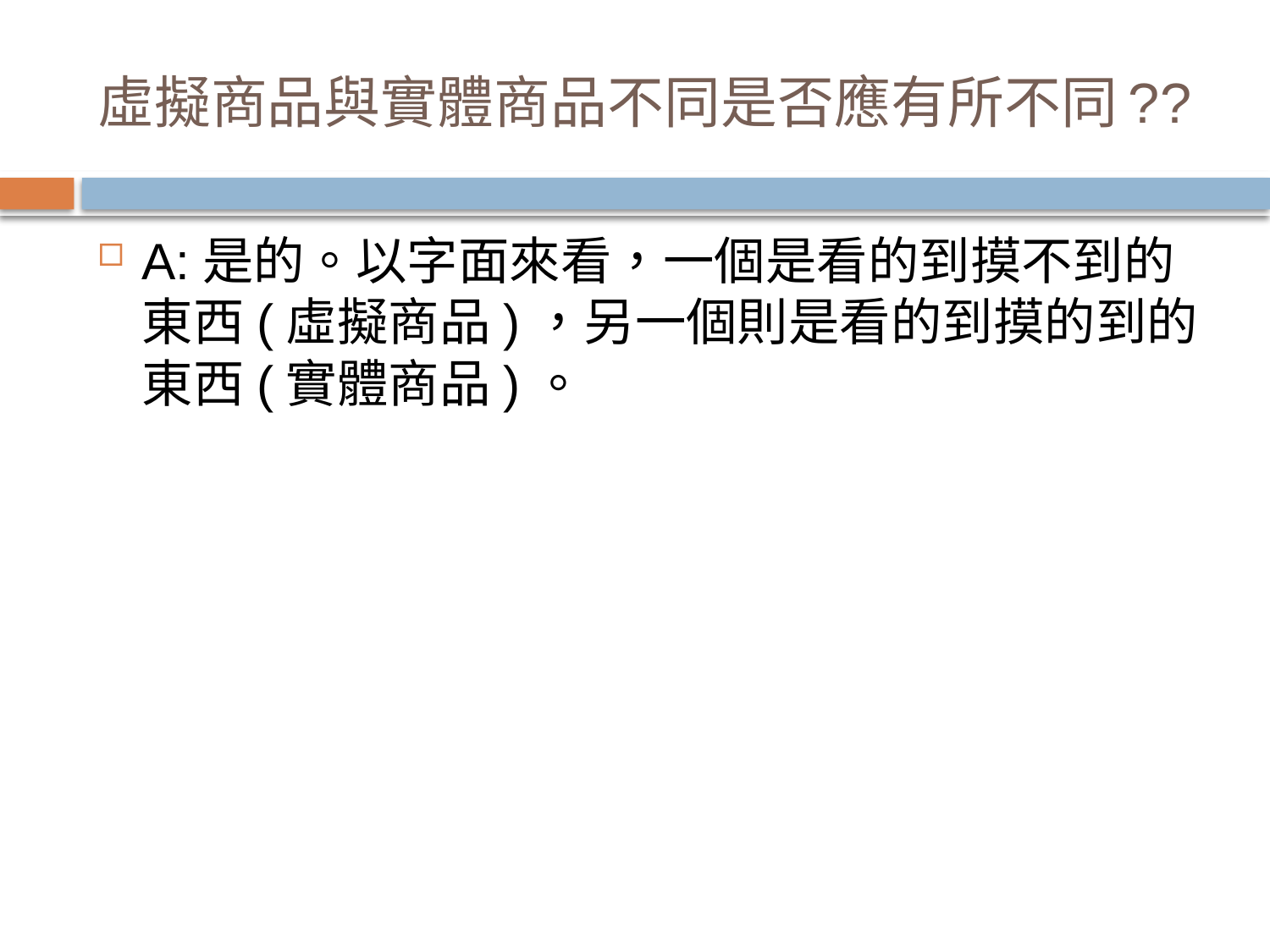

# 虛擬商品與實體商品不同是否應有所不同??
A:是的。以字面來看，一個是看的到摸不到的東西(虛擬商品)，另一個則是看的到摸的到的東西(實體商品)。